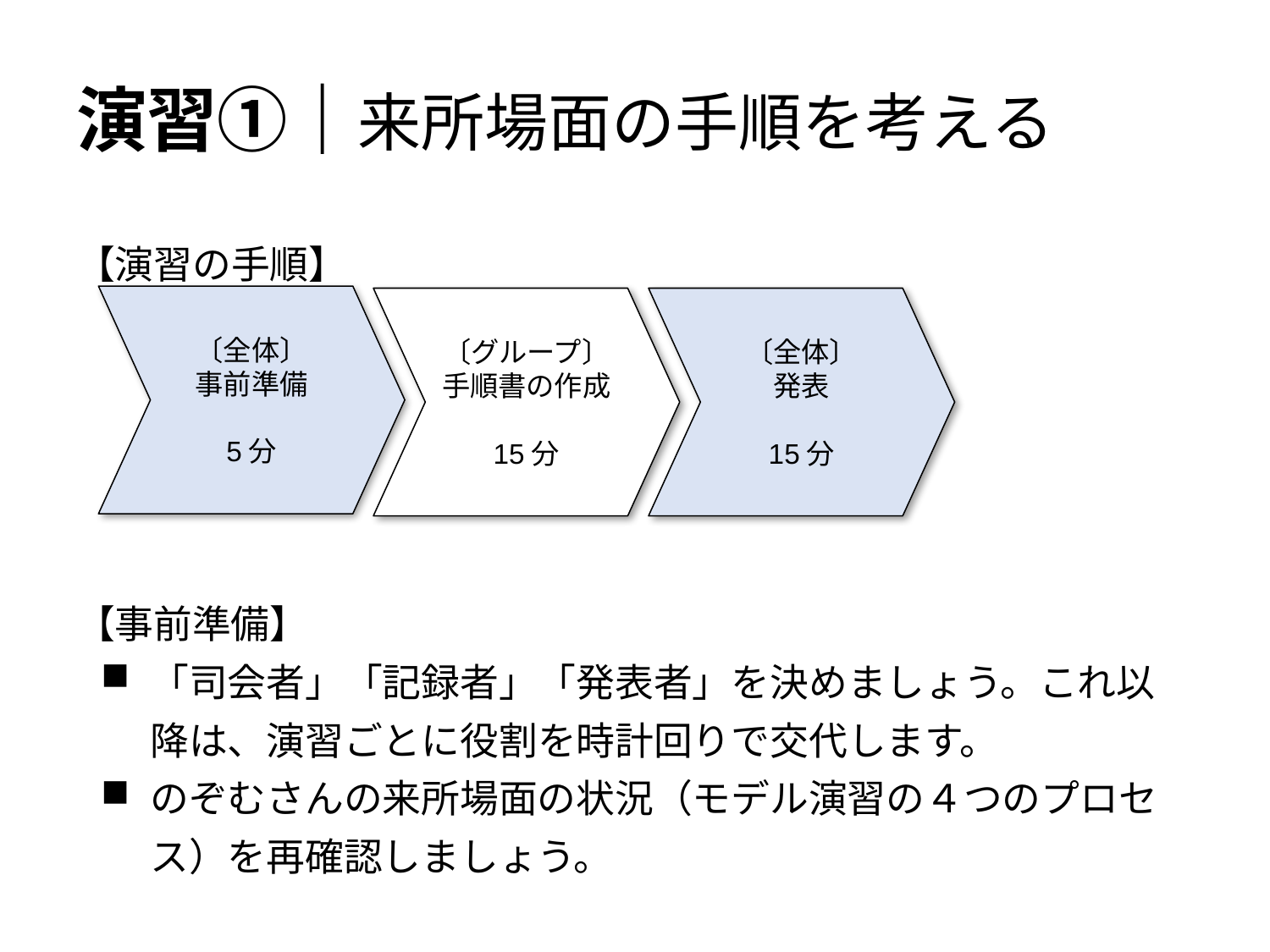

# 演習①｜来所場面の手順を考える
【演習の手順】

【事前準備】
「司会者」「記録者」「発表者」を決めましょう。これ以降は、演習ごとに役割を時計回りで交代します。
のぞむさんの来所場面の状況（モデル演習の４つのプロセス）を再確認しましょう。
〔全体〕
事前準備

5分
〔グループ〕
手順書の作成

15分
〔全体〕
発表

15分